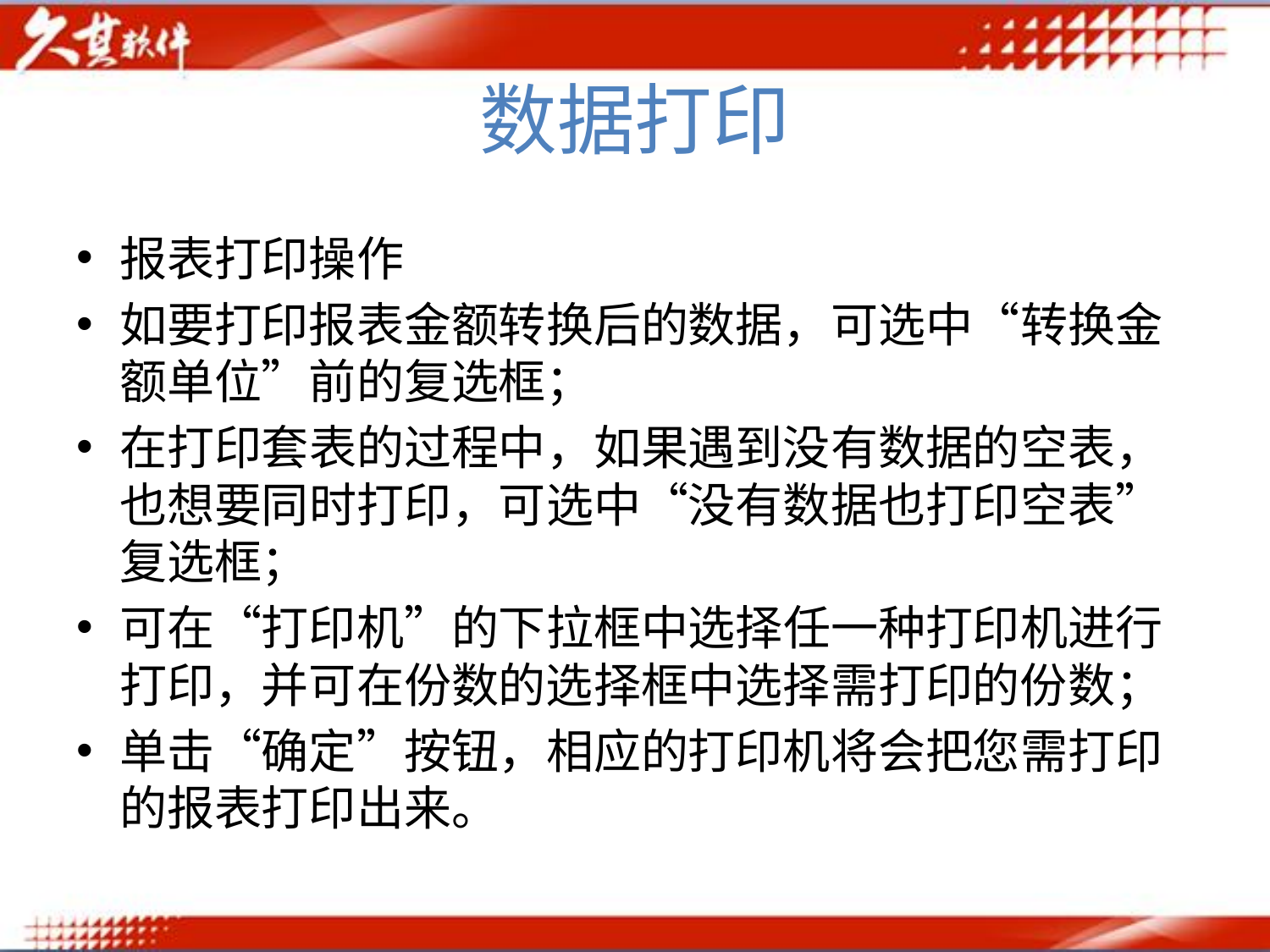

# 数据打印
报表打印操作
如要打印报表金额转换后的数据，可选中“转换金额单位”前的复选框；
在打印套表的过程中，如果遇到没有数据的空表，也想要同时打印，可选中“没有数据也打印空表”复选框；
可在“打印机”的下拉框中选择任一种打印机进行打印，并可在份数的选择框中选择需打印的份数；
单击“确定”按钮，相应的打印机将会把您需打印的报表打印出来。